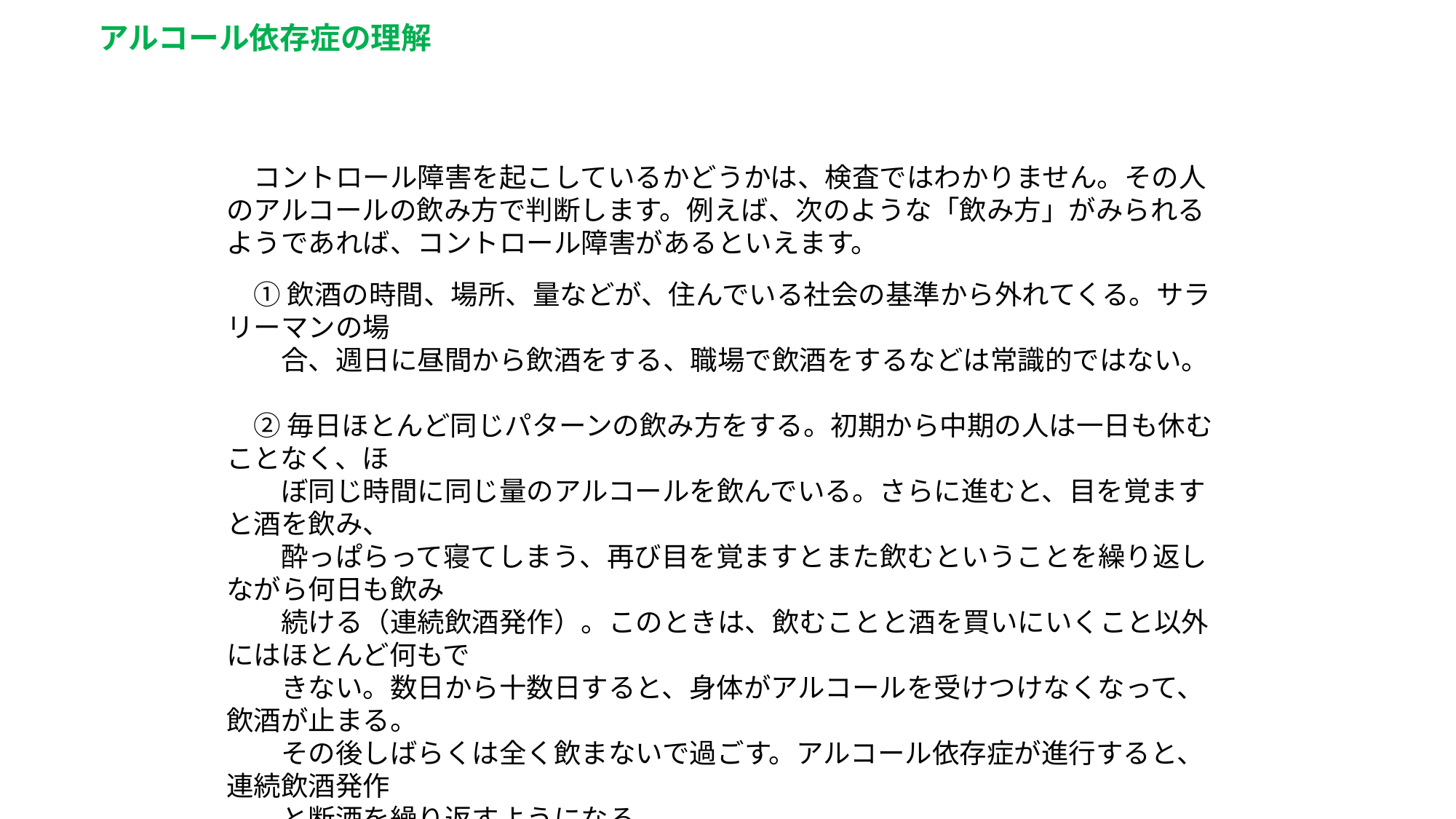

アルコール依存症の理解
　コントロール障害を起こしているかどうかは、検査ではわかりません。その人のアルコールの飲み方で判断します。例えば、次のような「飲み方」がみられるようであれば、コントロール障害があるといえます。

　① 飲酒の時間、場所、量などが、住んでいる社会の基準から外れてくる。サラリーマンの場
　　合、週日に昼間から飲酒をする、職場で飲酒をするなどは常識的ではない。

　② 毎日ほとんど同じパターンの飲み方をする。初期から中期の人は一日も休むことなく、ほ
　　ぼ同じ時間に同じ量のアルコールを飲んでいる。さらに進むと、目を覚ますと酒を飲み、
　　酔っぱらって寝てしまう、再び目を覚ますとまた飲むということを繰り返しながら何日も飲み
　　続ける（連続飲酒発作）。このときは、飲むことと酒を買いにいくこと以外にはほとんど何もで
　　きない。数日から十数日すると、身体がアルコールを受けつけなくなって、飲酒が止まる。
　　その後しばらくは全く飲まないで過ごす。アルコール依存症が進行すると、連続飲酒発作
　　と断酒を繰り返すようになる。

　③ 今日は少量で切り上げようと決意して飲み始めるが、そのとおりに実行できない。また、何
　　度も断酒を試みるがいつも失敗に終わる。適量で切り上げることもできないし、自分の力で
　　止め続けることもできない。